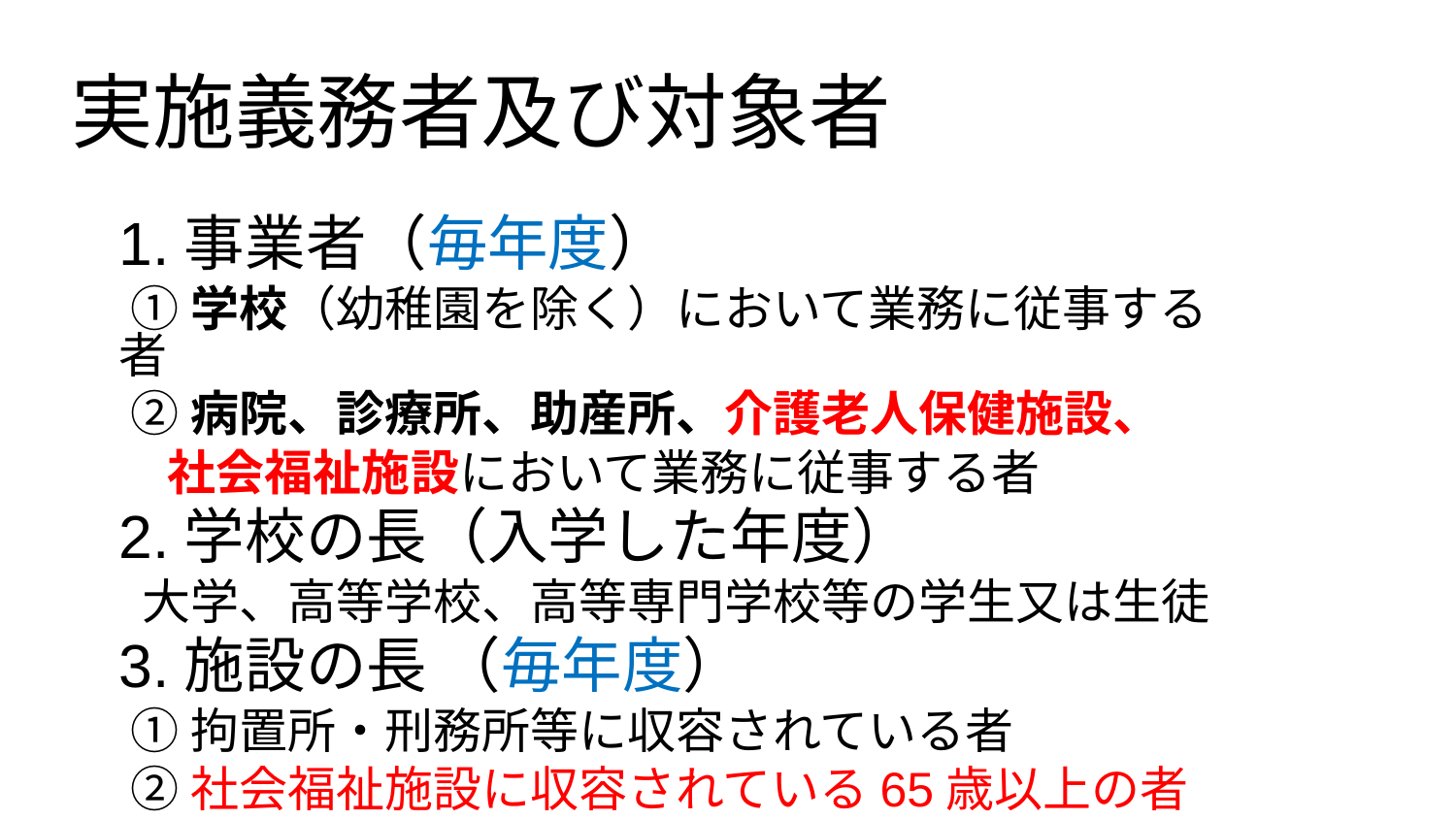

# 実施義務者及び対象者
1.事業者（毎年度）
 ①学校（幼稚園を除く）において業務に従事する者
 ②病院、診療所、助産所、介護老人保健施設、
　社会福祉施設において業務に従事する者
2.学校の長（入学した年度）
 大学、高等学校、高等専門学校等の学生又は生徒
3.施設の長 （毎年度）
 ①拘置所・刑務所等に収容されている者
 ②社会福祉施設に収容されている65歳以上の者